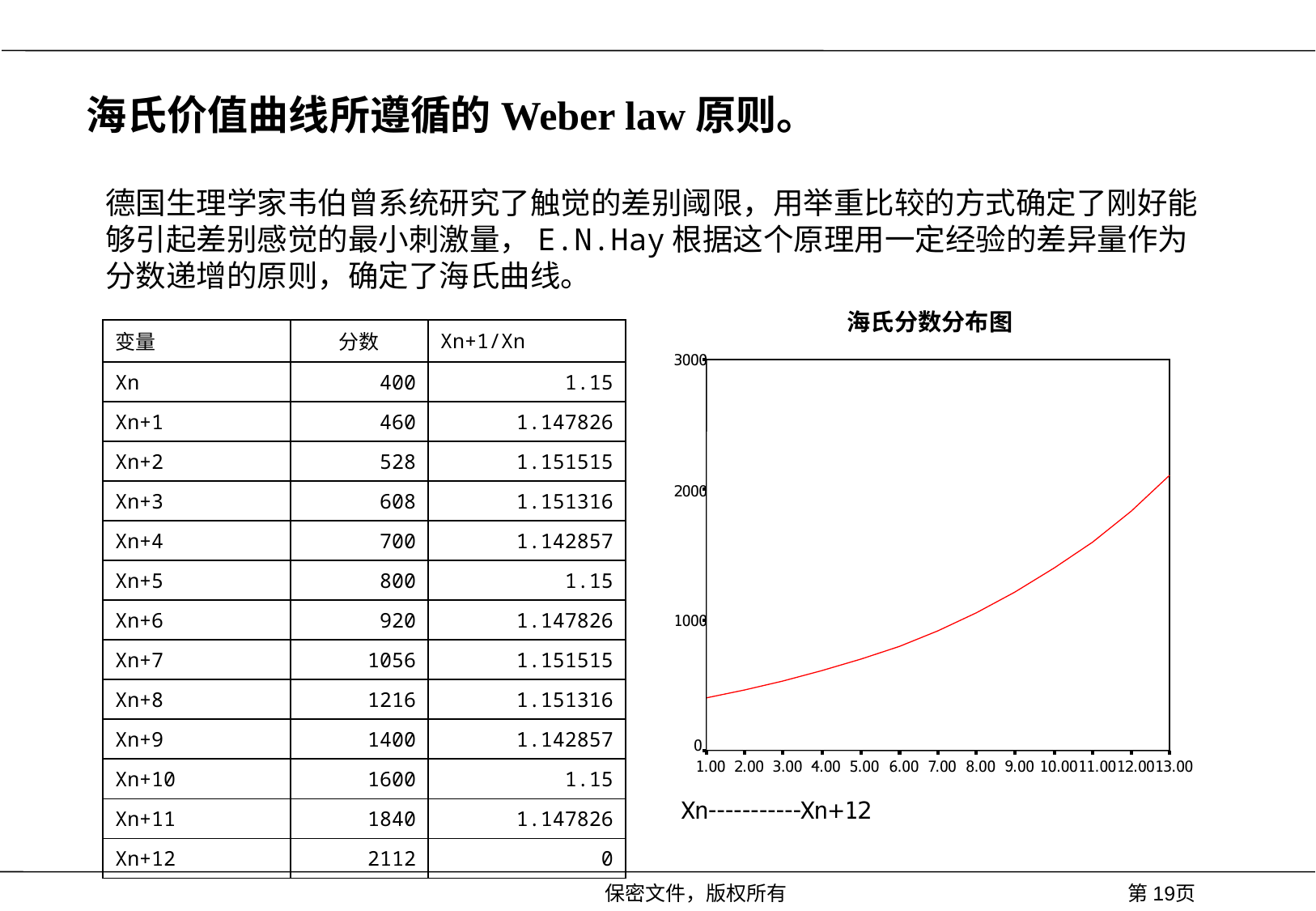

# 海氏价值曲线所遵循的Weber law原则。
德国生理学家韦伯曾系统研究了触觉的差别阈限，用举重比较的方式确定了刚好能够引起差别感觉的最小刺激量，E.N.Hay根据这个原理用一定经验的差异量作为分数递增的原则，确定了海氏曲线。
海氏分数分布图
| 变量 | 分数 | Xn+1/Xn |
| --- | --- | --- |
| Xn | 400 | 1.15 |
| Xn+1 | 460 | 1.147826 |
| Xn+2 | 528 | 1.151515 |
| Xn+3 | 608 | 1.151316 |
| Xn+4 | 700 | 1.142857 |
| Xn+5 | 800 | 1.15 |
| Xn+6 | 920 | 1.147826 |
| Xn+7 | 1056 | 1.151515 |
| Xn+8 | 1216 | 1.151316 |
| Xn+9 | 1400 | 1.142857 |
| Xn+10 | 1600 | 1.15 |
| Xn+11 | 1840 | 1.147826 |
| Xn+12 | 2112 | 0 |

3000

2000
1000
0

1.00
2.00
3.00
4.00
5.00
6.00
7.00
8.00
9.00
10.00
11.00
12.00
13.00
Xn-----------Xn+12